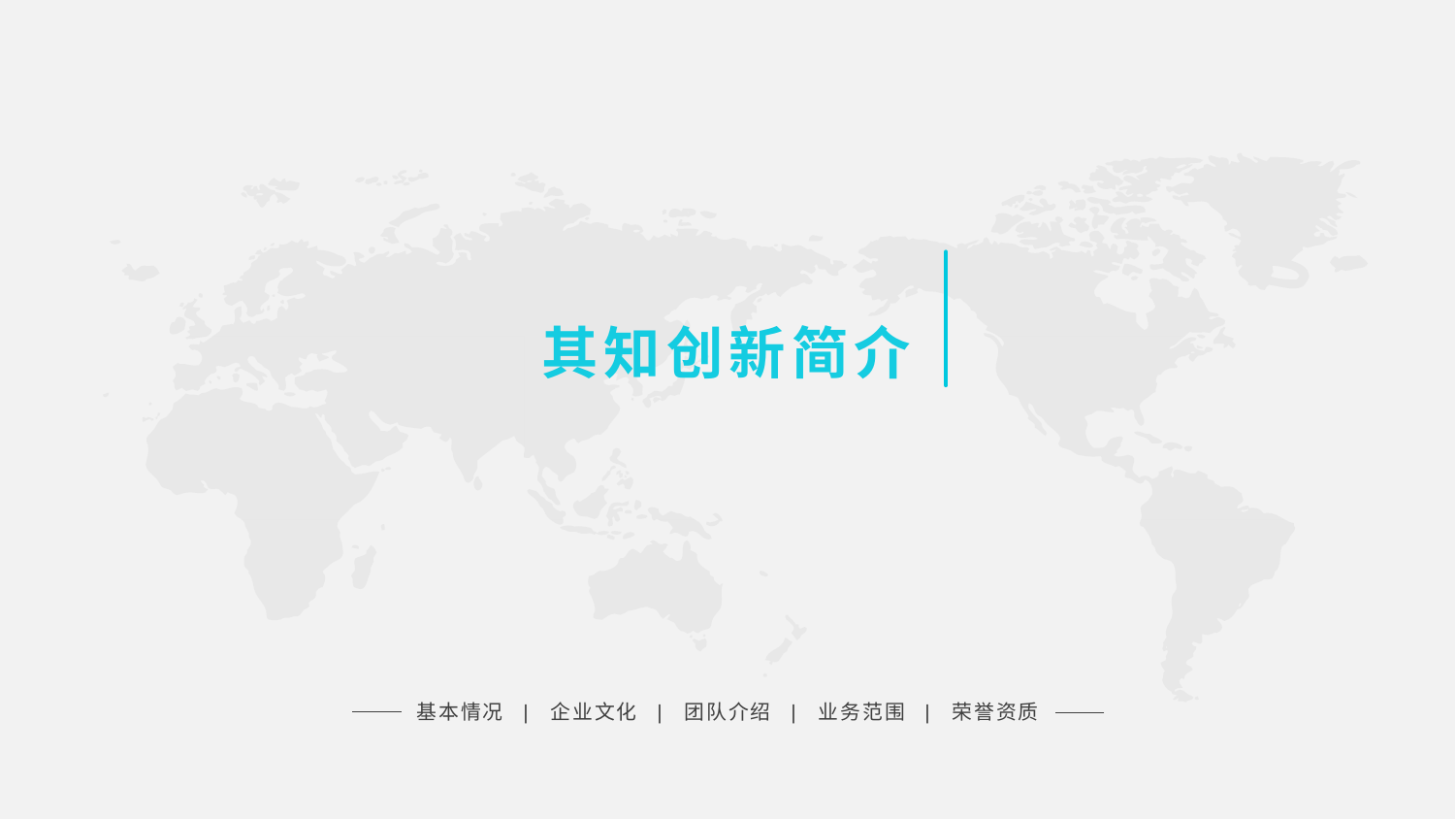

其知创新简介
基本情况  |  企业文化  |  团队介绍  |  业务范围  |  荣誉资质